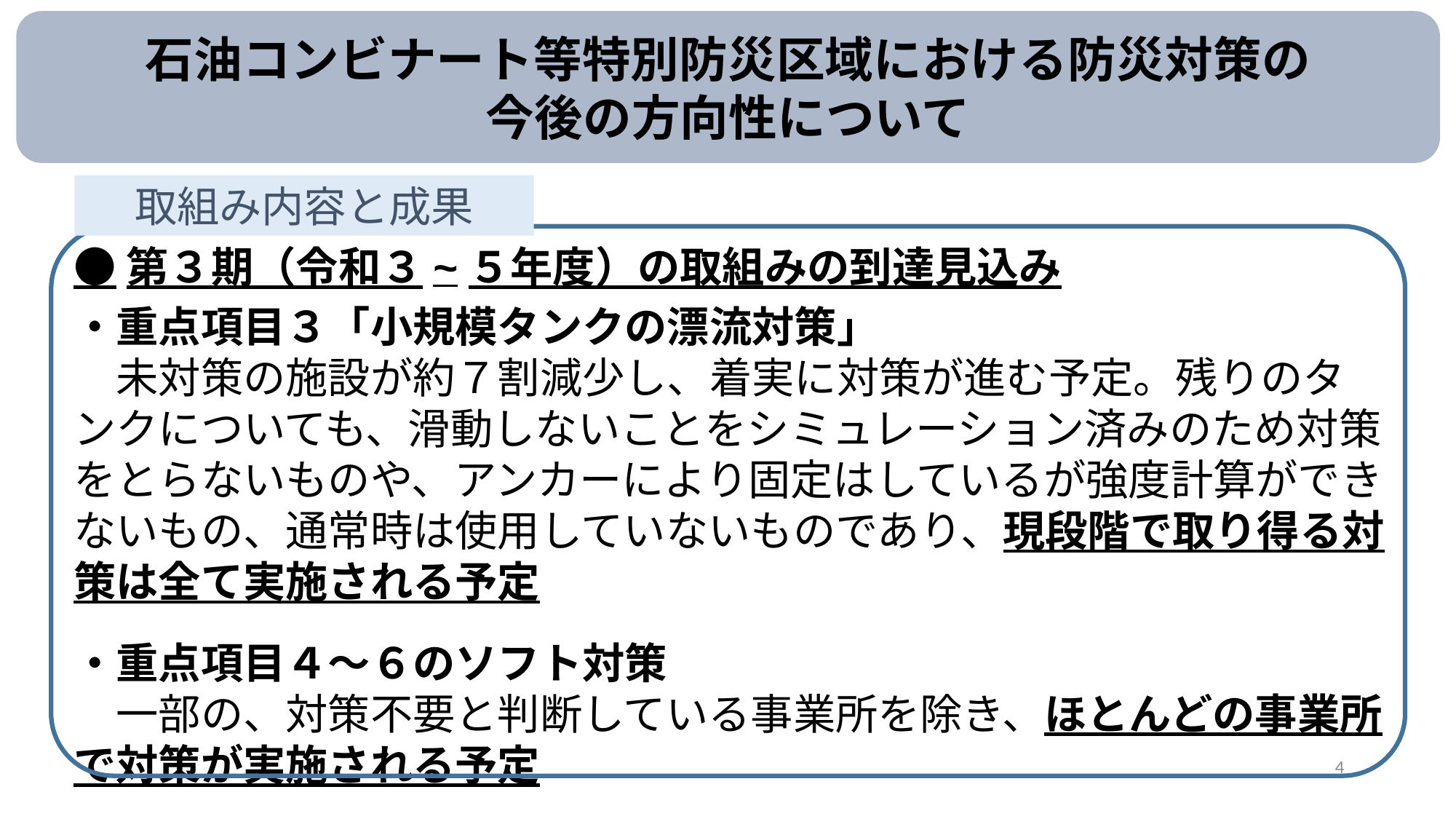

石油コンビナート等特別防災区域における防災対策の
今後の方向性について
取組み内容と成果

●第３期（令和３~５年度）の取組みの到達見込み
・重点項目３「小規模タンクの漂流対策」
　未対策の施設が約７割減少し、着実に対策が進む予定。残りのタンクについても、滑動しないことをシミュレーション済みのため対策をとらないものや、アンカーにより固定はしているが強度計算ができないもの、通常時は使用していないものであり、現段階で取り得る対策は全て実施される予定

・重点項目４～６のソフト対策
　一部の、対策不要と判断している事業所を除き、ほとんどの事業所で対策が実施される予定
4